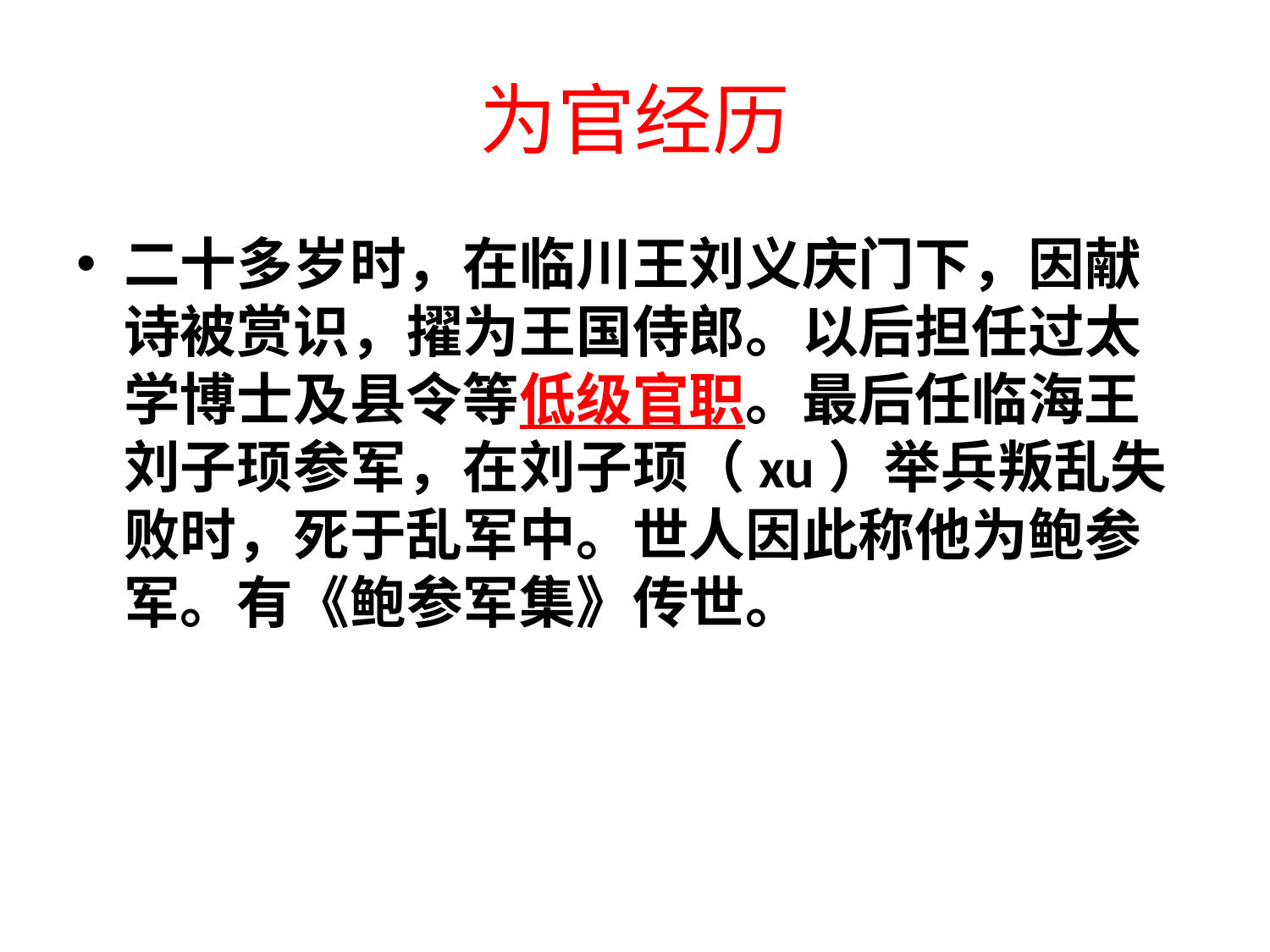

# 为官经历
二十多岁时，在临川王刘义庆门下，因献诗被赏识，擢为王国侍郎。以后担任过太学博士及县令等低级官职。最后任临海王刘子顼参军，在刘子顼（xu）举兵叛乱失败时，死于乱军中。世人因此称他为鲍参军。有《鲍参军集》传世。